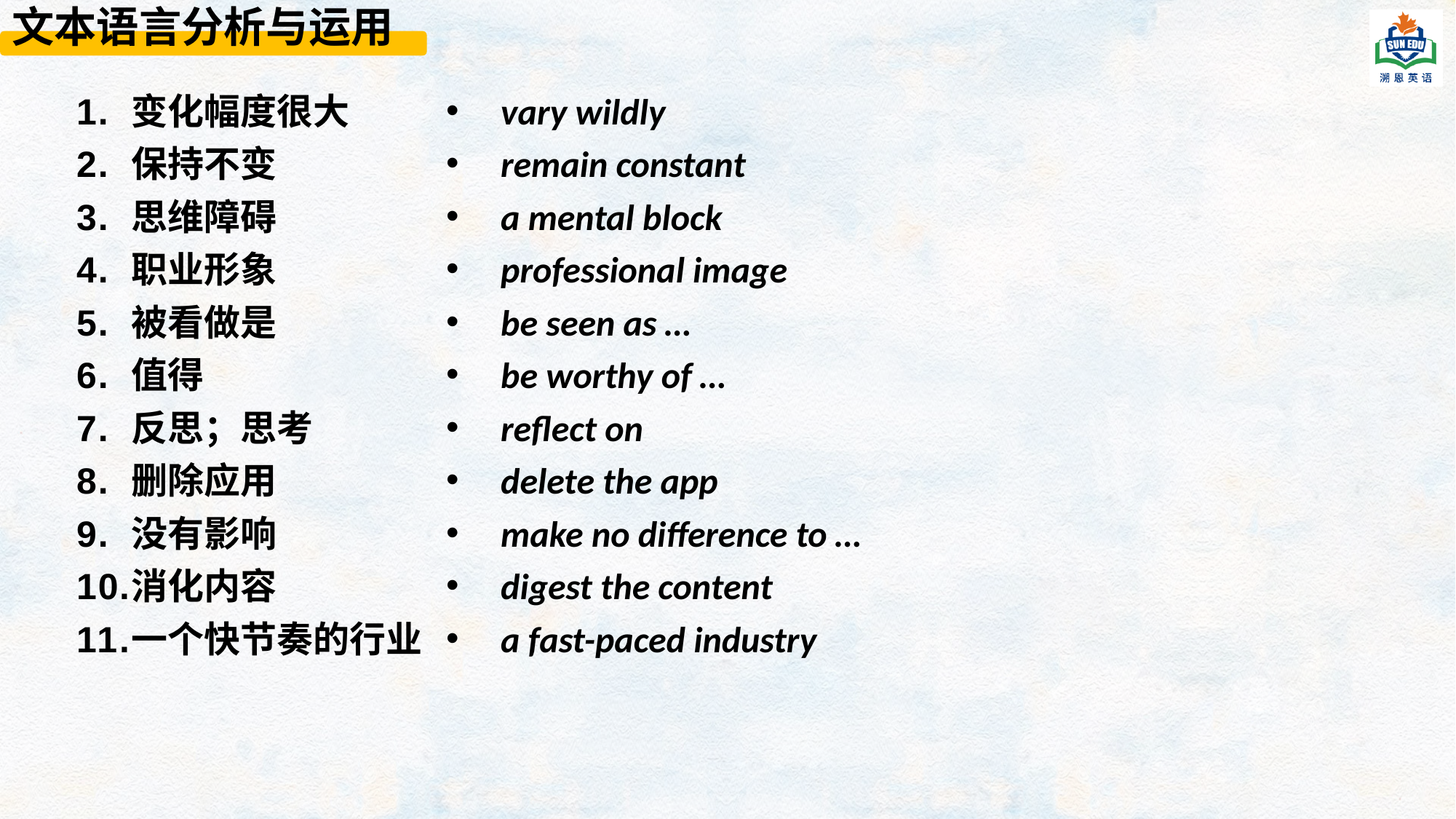

文本语言分析与运用
变化幅度很大
保持不变
思维障碍
职业形象
被看做是
值得
反思；思考
删除应用
没有影响
消化内容
一个快节奏的行业
vary wildly
remain constant
a mental block
professional image
be seen as …
be worthy of …
reflect on
delete the app
make no difference to …
digest the content
a fast-paced industry